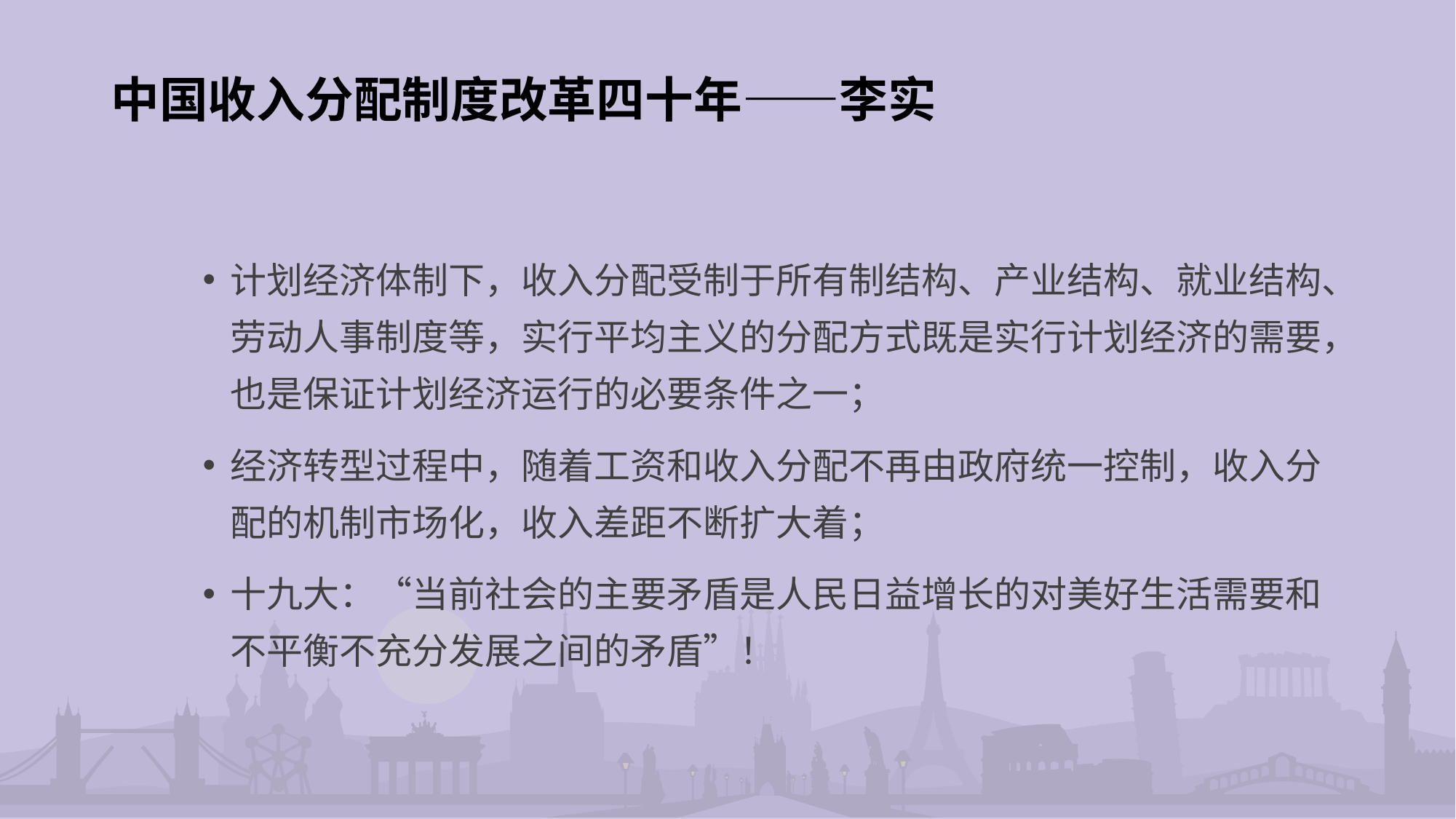

# 中国收入分配制度改革四十年——李实
计划经济体制下，收入分配受制于所有制结构、产业结构、就业结构、劳动人事制度等，实行平均主义的分配方式既是实行计划经济的需要，也是保证计划经济运行的必要条件之一；
经济转型过程中，随着工资和收入分配不再由政府统一控制，收入分配的机制市场化，收入差距不断扩大着；
十九大：“当前社会的主要矛盾是人民日益增长的对美好生活需要和不平衡不充分发展之间的矛盾”！